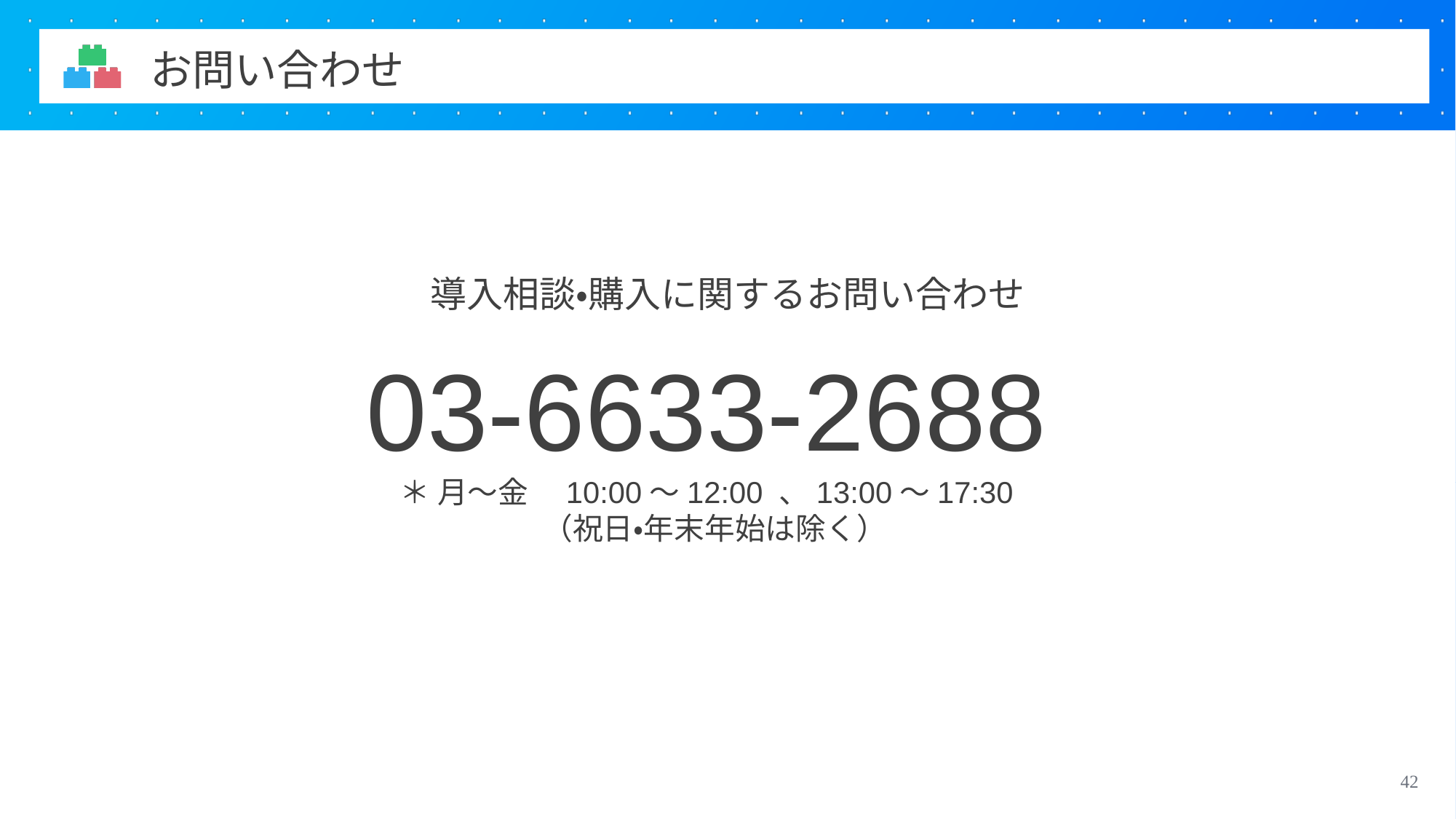

お問い合わせ
導入相談・購入に関するお問い合わせ
03-6633-2688
＊ 月～金　10:00～12:00 、13:00～17:30
 （祝日・年末年始は除く）
42